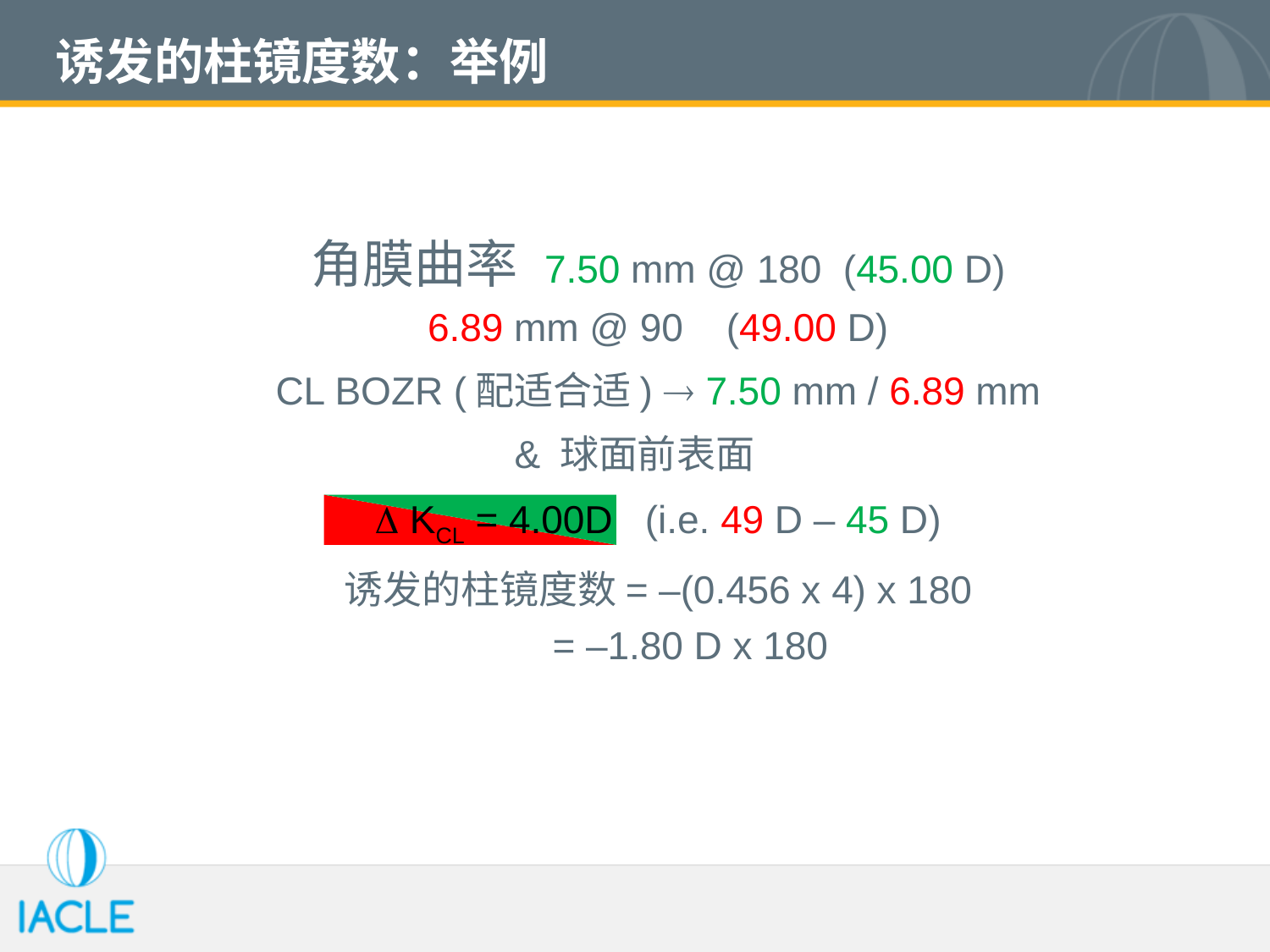

# 诱发的柱镜度数：举例

	角膜曲率	7.50 mm @ 180  (45.00 D)
			6.89 mm @ 90    (49.00 D)
	CL BOZR (配适合适) → 7.50 mm / 6.89 mm
& 球面前表面
	Δ KCL = 4.00D   (i.e. 49 D – 45 D)
	诱发的柱镜度数= –(0.456 x 4) x 180
		      = –1.80 D x 180